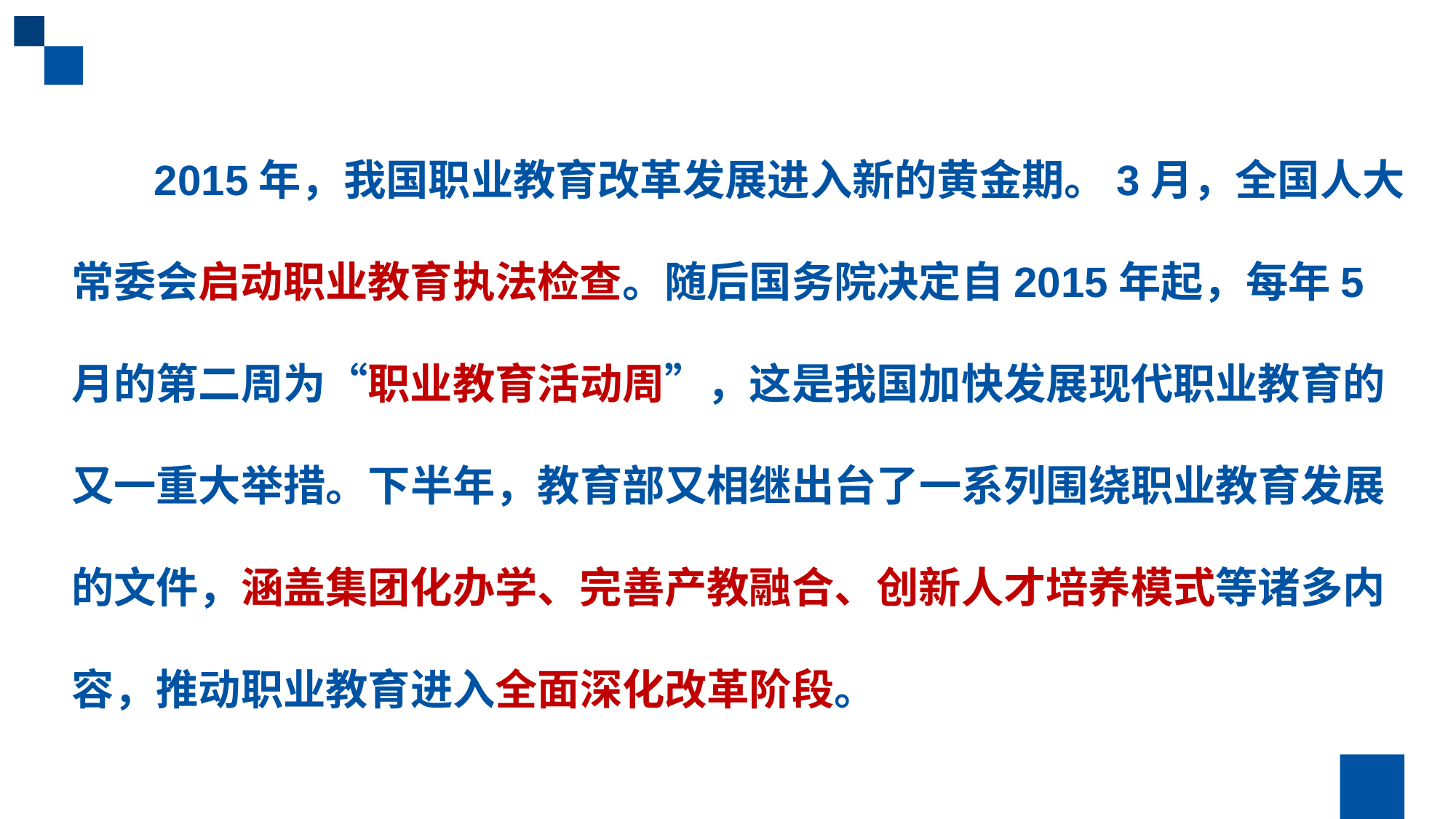

2015年，我国职业教育改革发展进入新的黄金期。3月，全国人大常委会启动职业教育执法检查。随后国务院决定自2015年起，每年5月的第二周为“职业教育活动周”，这是我国加快发展现代职业教育的又一重大举措。下半年，教育部又相继出台了一系列围绕职业教育发展的文件，涵盖集团化办学、完善产教融合、创新人才培养模式等诸多内容，推动职业教育进入全面深化改革阶段。

103